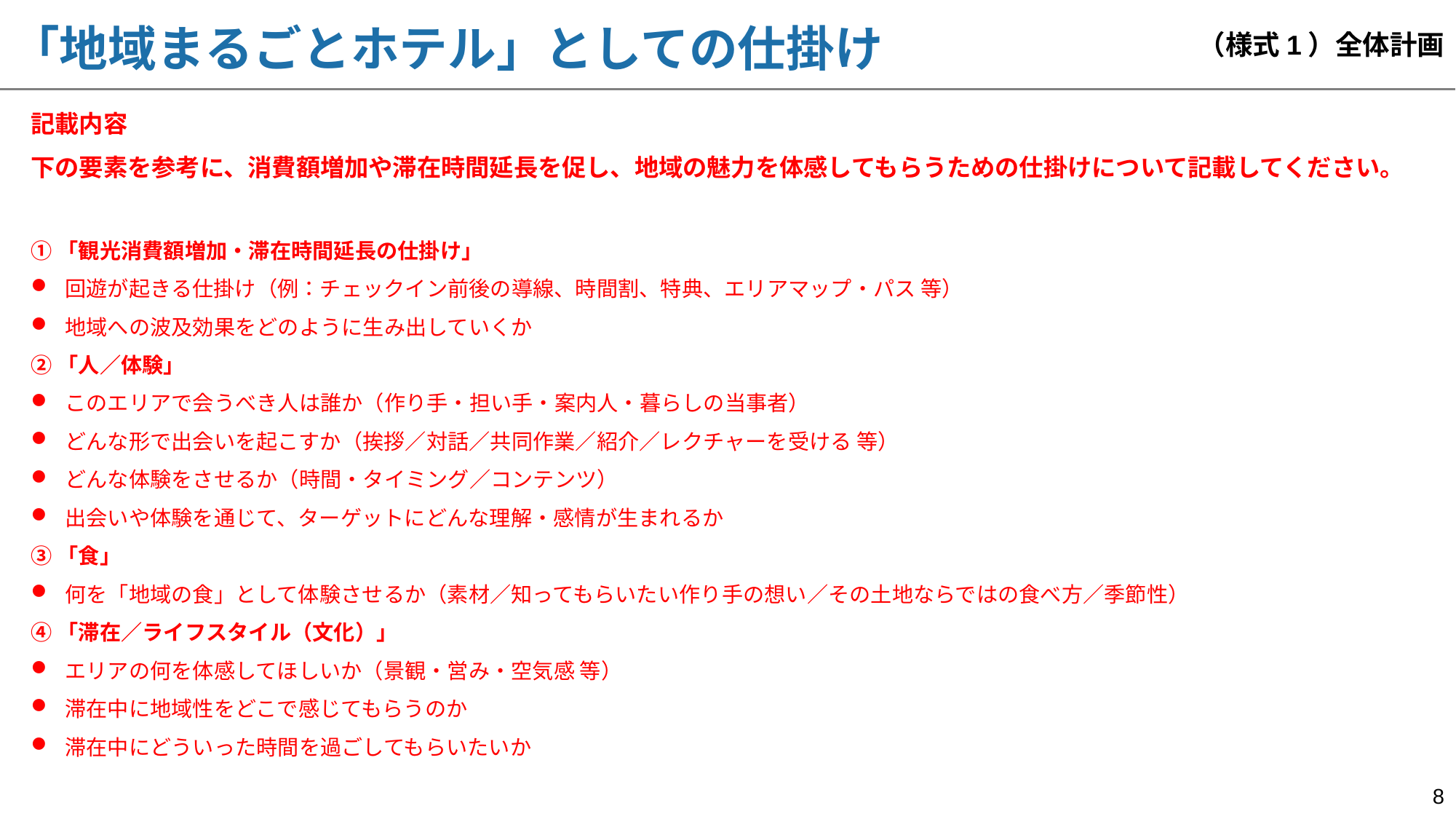

（様式1）全体計画
「地域まるごとホテル」としての仕掛け
記載内容
下の要素を参考に、消費額増加や滞在時間延長を促し、地域の魅力を体感してもらうための仕掛けについて記載してください。
①「観光消費額増加・滞在時間延長の仕掛け」
回遊が起きる仕掛け（例：チェックイン前後の導線、時間割、特典、エリアマップ・パス 等）
地域への波及効果をどのように生み出していくか
②「人／体験」
このエリアで会うべき人は誰か（作り手・担い手・案内人・暮らしの当事者）
どんな形で出会いを起こすか（挨拶／対話／共同作業／紹介／レクチャーを受ける 等）
どんな体験をさせるか（時間・タイミング／コンテンツ）
出会いや体験を通じて、ターゲットにどんな理解・感情が生まれるか
③「食」
何を「地域の食」として体験させるか（素材／知ってもらいたい作り手の想い／その土地ならではの食べ方／季節性）
④「滞在／ライフスタイル（文化）」
エリアの何を体感してほしいか（景観・営み・空気感 等）
滞在中に地域性をどこで感じてもらうのか
滞在中にどういった時間を過ごしてもらいたいか

8